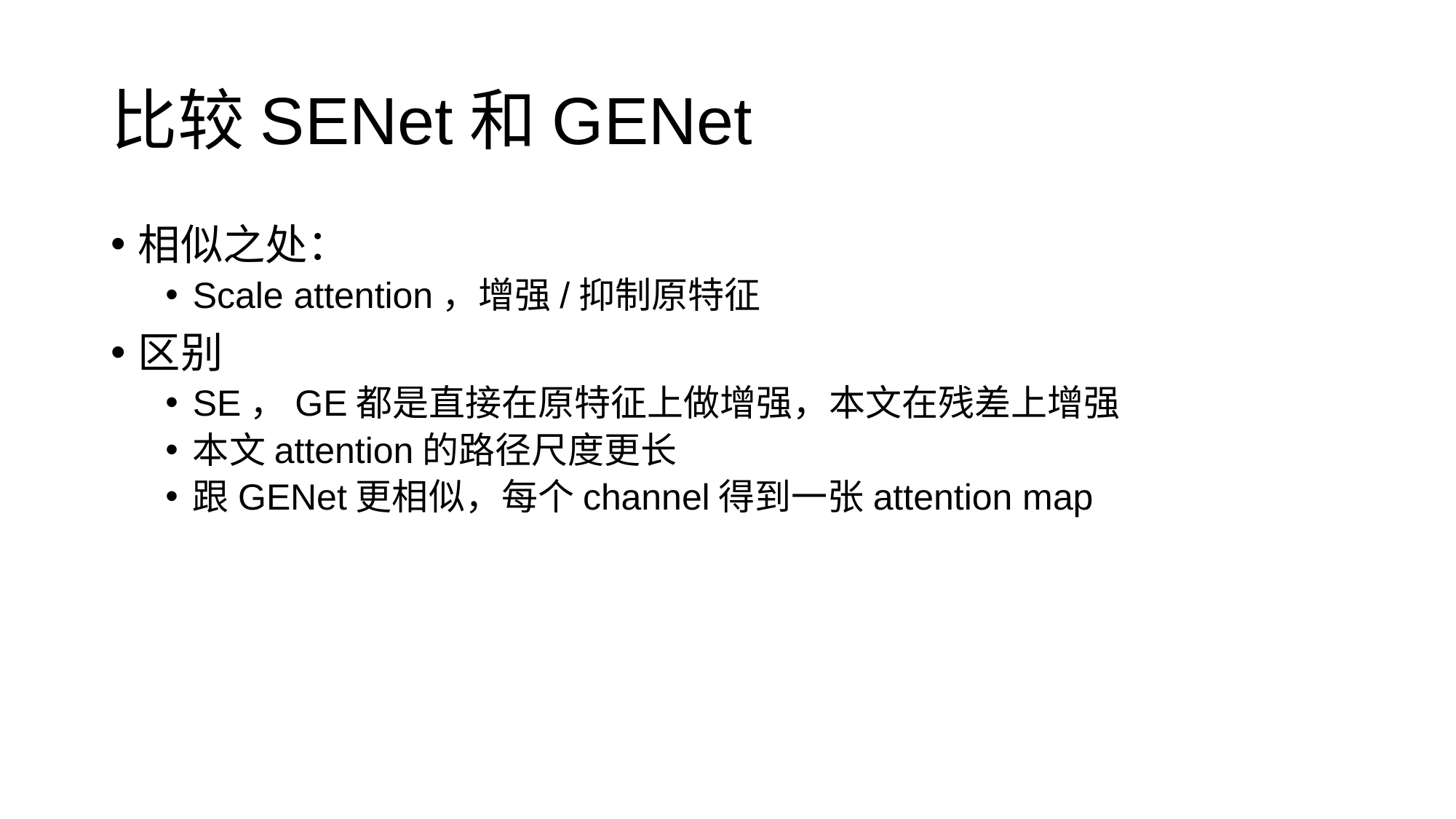

# 比较SENet和GENet
相似之处：
Scale attention，增强/抑制原特征
区别
SE，GE都是直接在原特征上做增强，本文在残差上增强
本文attention的路径尺度更长
跟GENet更相似，每个channel得到一张attention map